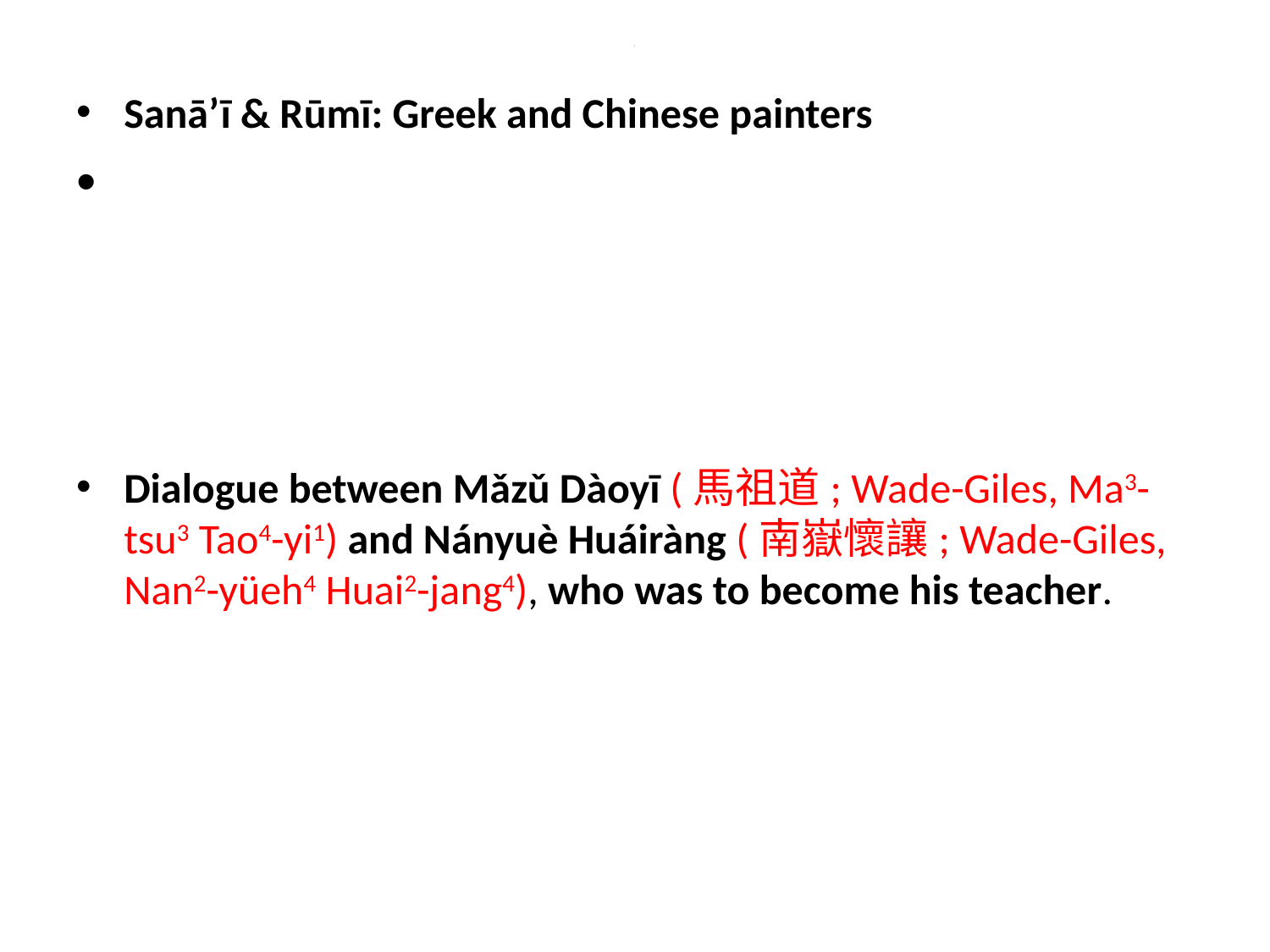

# i
Sanā’ī & Rūmī: Greek and Chinese painters

Dialogue between Mǎzǔ Dàoyī (馬祖道; Wade-Giles, Ma3-tsu3 Tao4-yi1) and Nányuè Huáiràng (南嶽懷讓; Wade-Giles, Nan2-yüeh4 Huai2-jang4), who was to become his teacher.